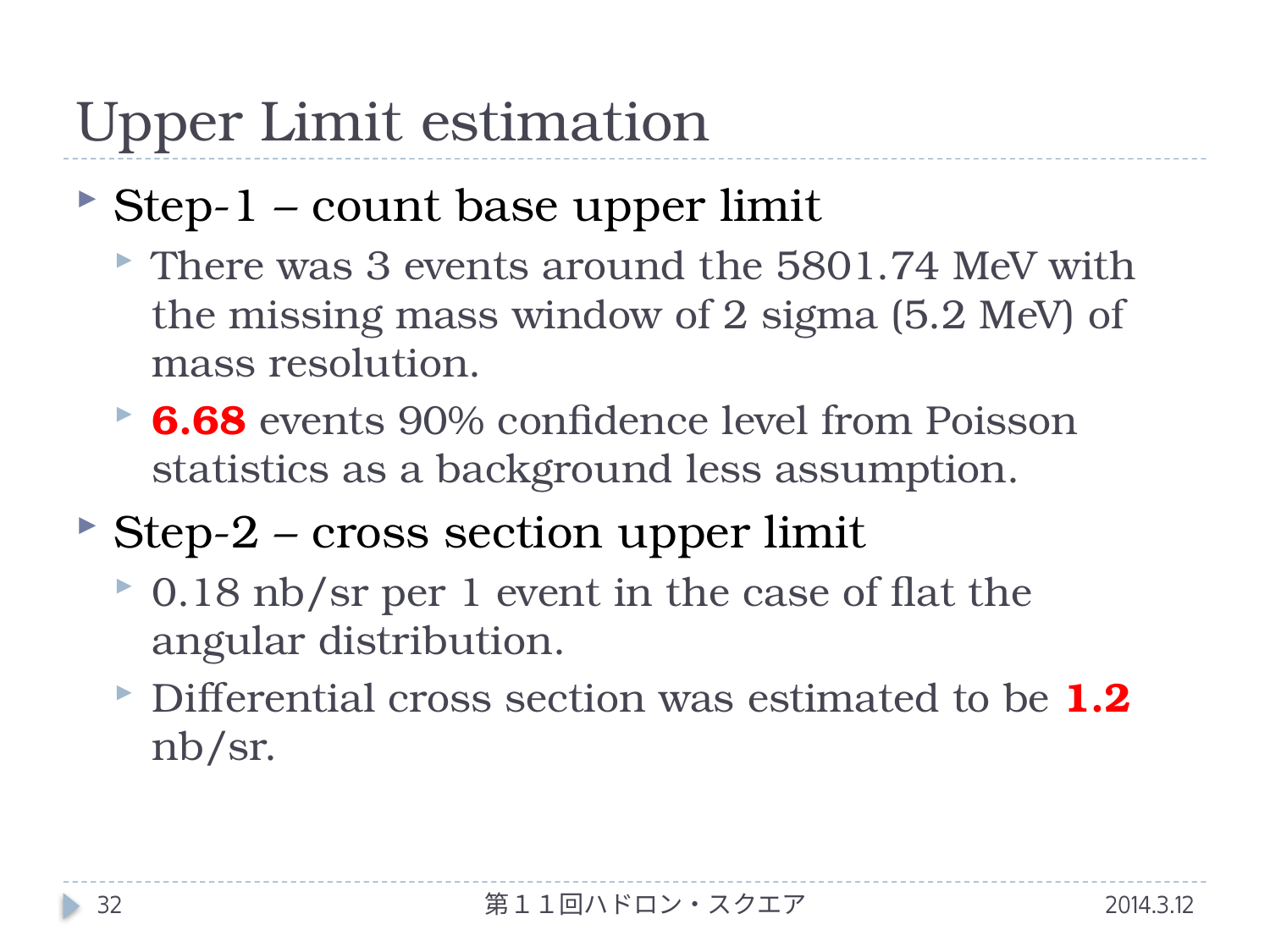

# Upper Limit estimation
Step-1 – count base upper limit
There was 3 events around the 5801.74 MeV with the missing mass window of 2 sigma (5.2 MeV) of mass resolution.
6.68 events 90% confidence level from Poisson statistics as a background less assumption.
Step-2 – cross section upper limit
0.18 nb/sr per 1 event in the case of flat the angular distribution.
Differential cross section was estimated to be 1.2 nb/sr.

32
第１１回ハドロン・スクエア
2014.3.12